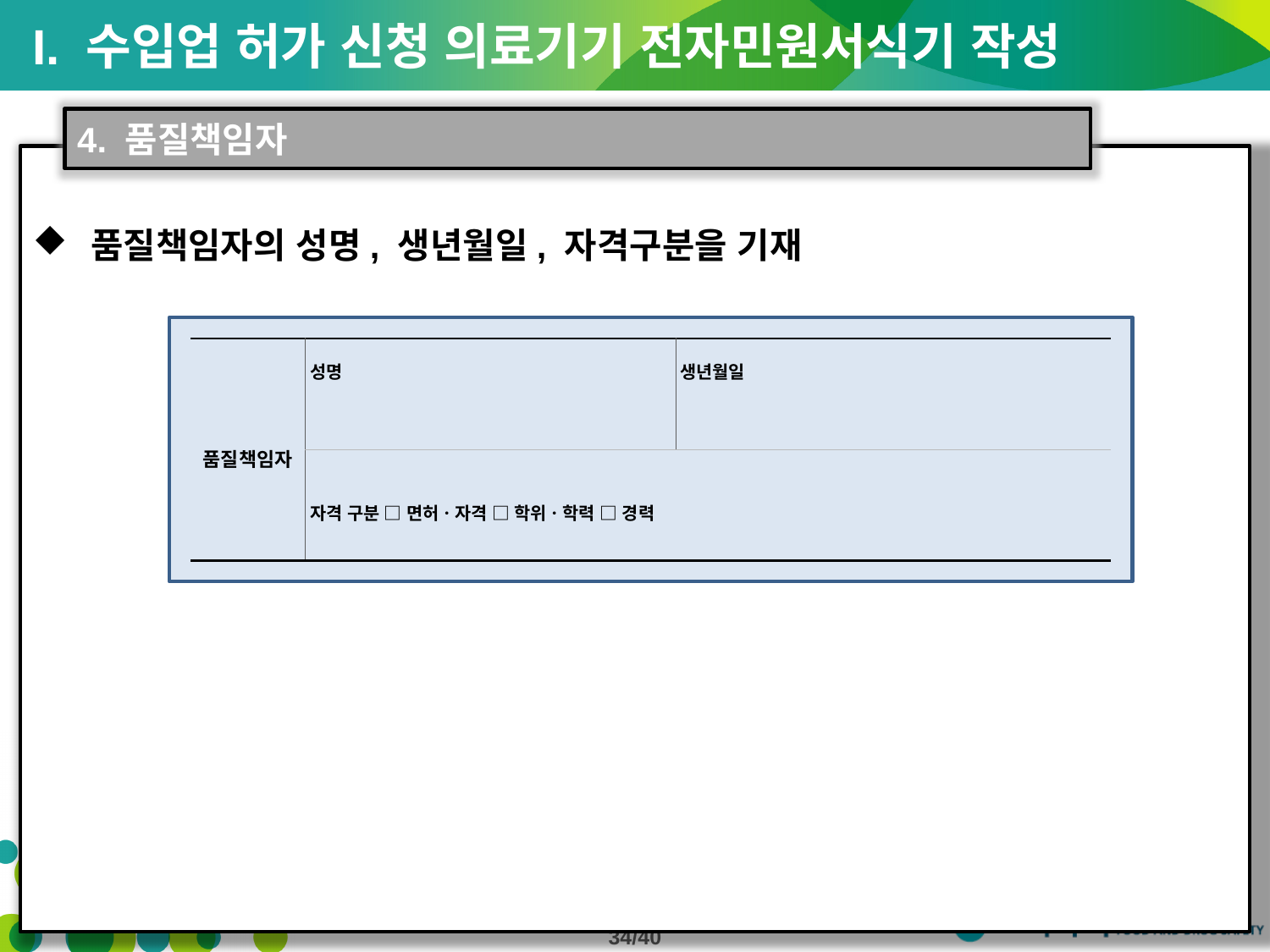

# I. 수입업 허가 신청 의료기기 전자민원서식기 작성
4. 품질책임자
 품질책임자의 성명, 생년월일, 자격구분을 기재

| 품질책임자 | 성명 | 생년월일 |
| --- | --- | --- |
|  | 자격 구분 □ 면허ㆍ자격 □ 학위ㆍ학력 □ 경력 |  |